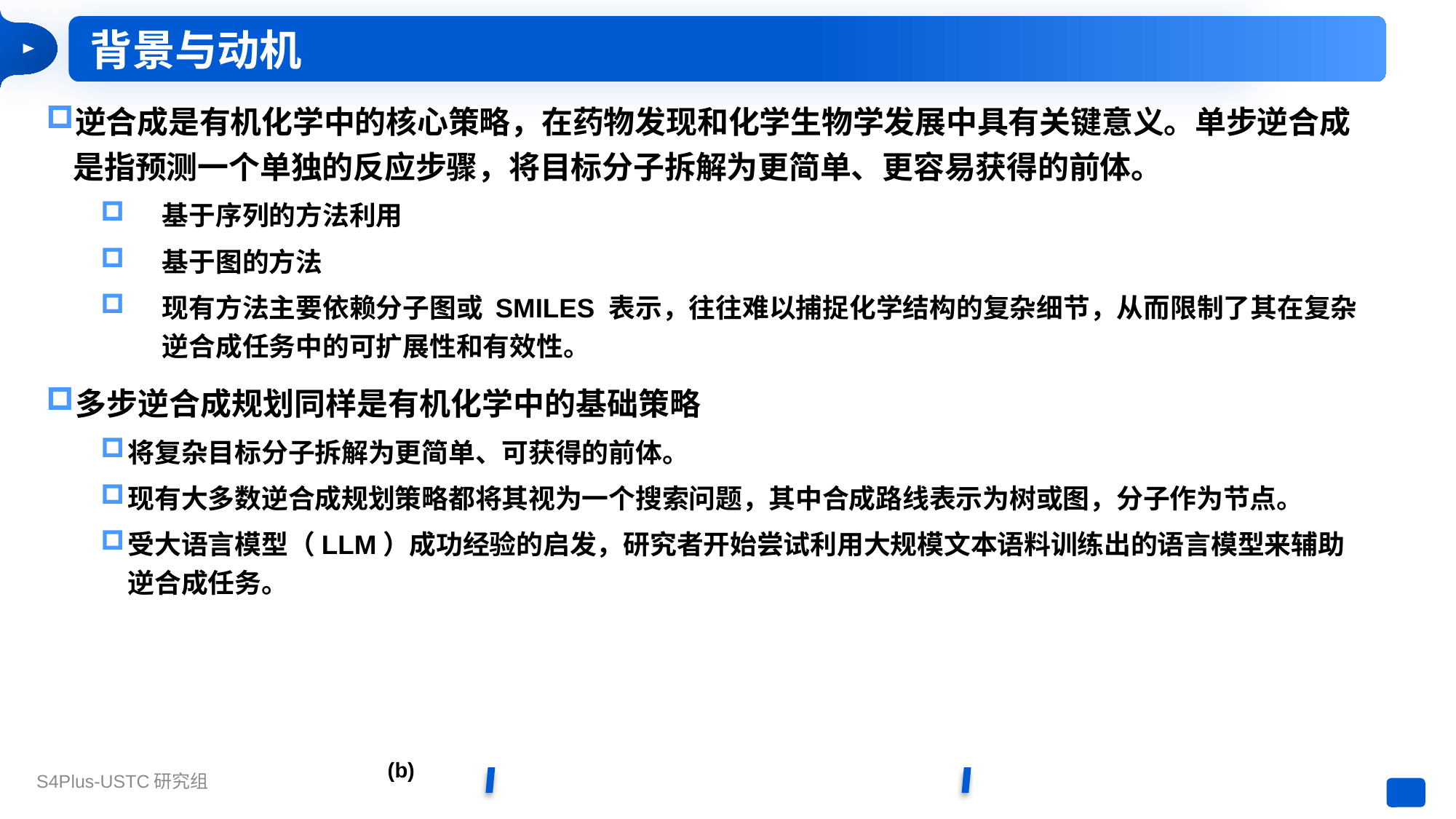

背景与动机
逆合成是有机化学中的核心策略，在药物发现和化学生物学发展中具有关键意义。单步逆合成是指预测一个单独的反应步骤，将目标分子拆解为更简单、更容易获得的前体。
基于序列的方法利用
基于图的方法
现有方法主要依赖分子图或 SMILES 表示，往往难以捕捉化学结构的复杂细节，从而限制了其在复杂逆合成任务中的可扩展性和有效性。
多步逆合成规划同样是有机化学中的基础策略
将复杂目标分子拆解为更简单、可获得的前体。
现有大多数逆合成规划策略都将其视为一个搜索问题，其中合成路线表示为树或图，分子作为节点。
受大语言模型（LLM）成功经验的启发，研究者开始尝试利用大规模文本语料训练出的语言模型来辅助逆合成任务。

(b)

2